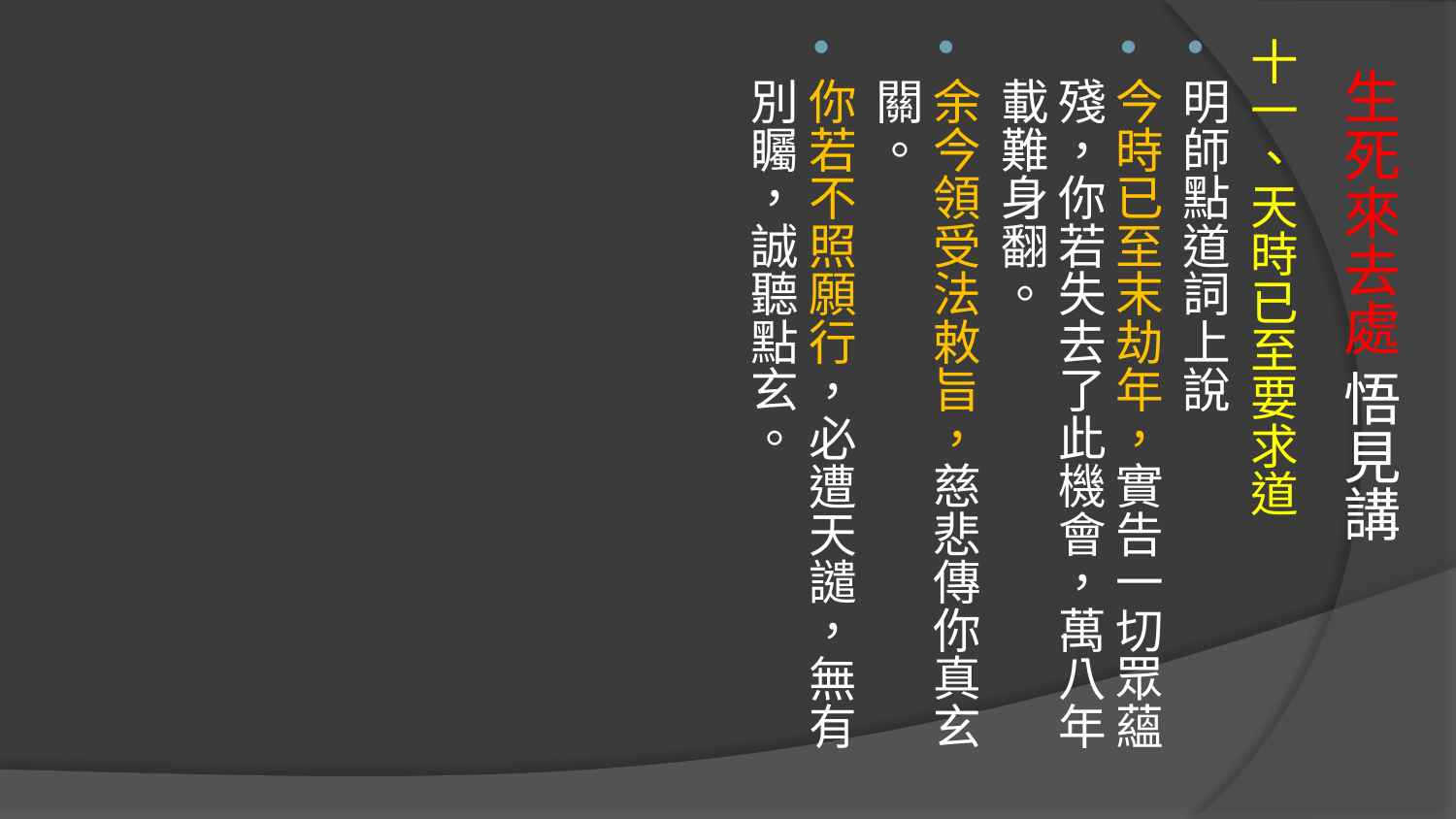

十一、天時已至要求道
明師點道詞上說
今時已至末劫年，實告一切眾蘊殘，你若失去了此機會，萬八年載難身翻。
余今領受法敕旨，慈悲傳你真玄關。
你若不照願行，必遭天譴，無有別矚，誠聽點玄。

# 生死來去處 悟見講